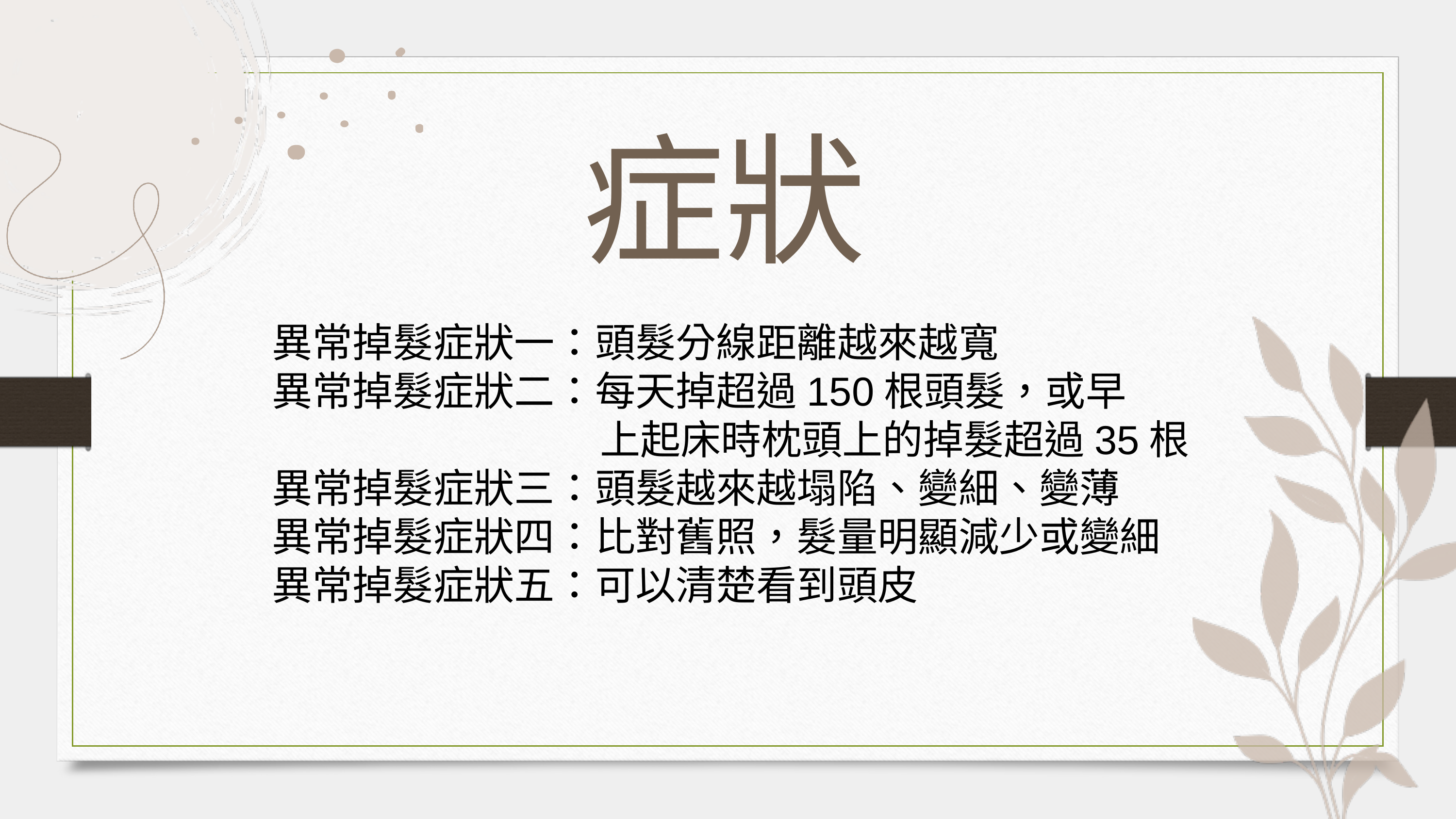

症狀
異常掉髮症狀一：頭髮分線距離越來越寬
異常掉髮症狀二：每天掉超過150根頭髮，或早
                                   上起床時枕頭上的掉髮超過35根
異常掉髮症狀三：頭髮越來越塌陷、變細、變薄
異常掉髮症狀四：比對舊照，髮量明顯減少或變細
異常掉髮症狀五：可以清楚看到頭皮